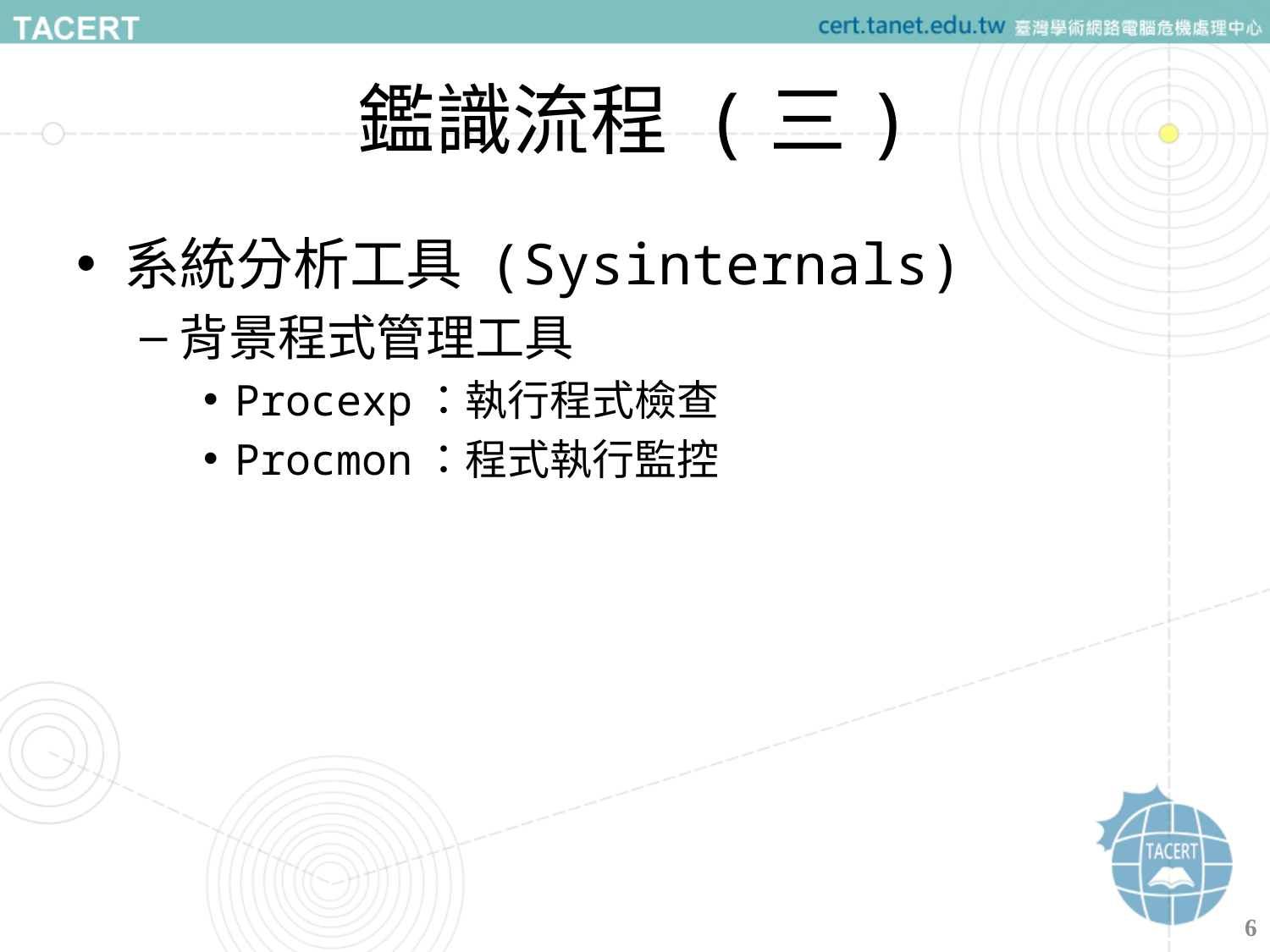

# 鑑識流程 (三)
系統分析工具 (Sysinternals)
背景程式管理工具
Procexp：執行程式檢查
Procmon：程式執行監控

6